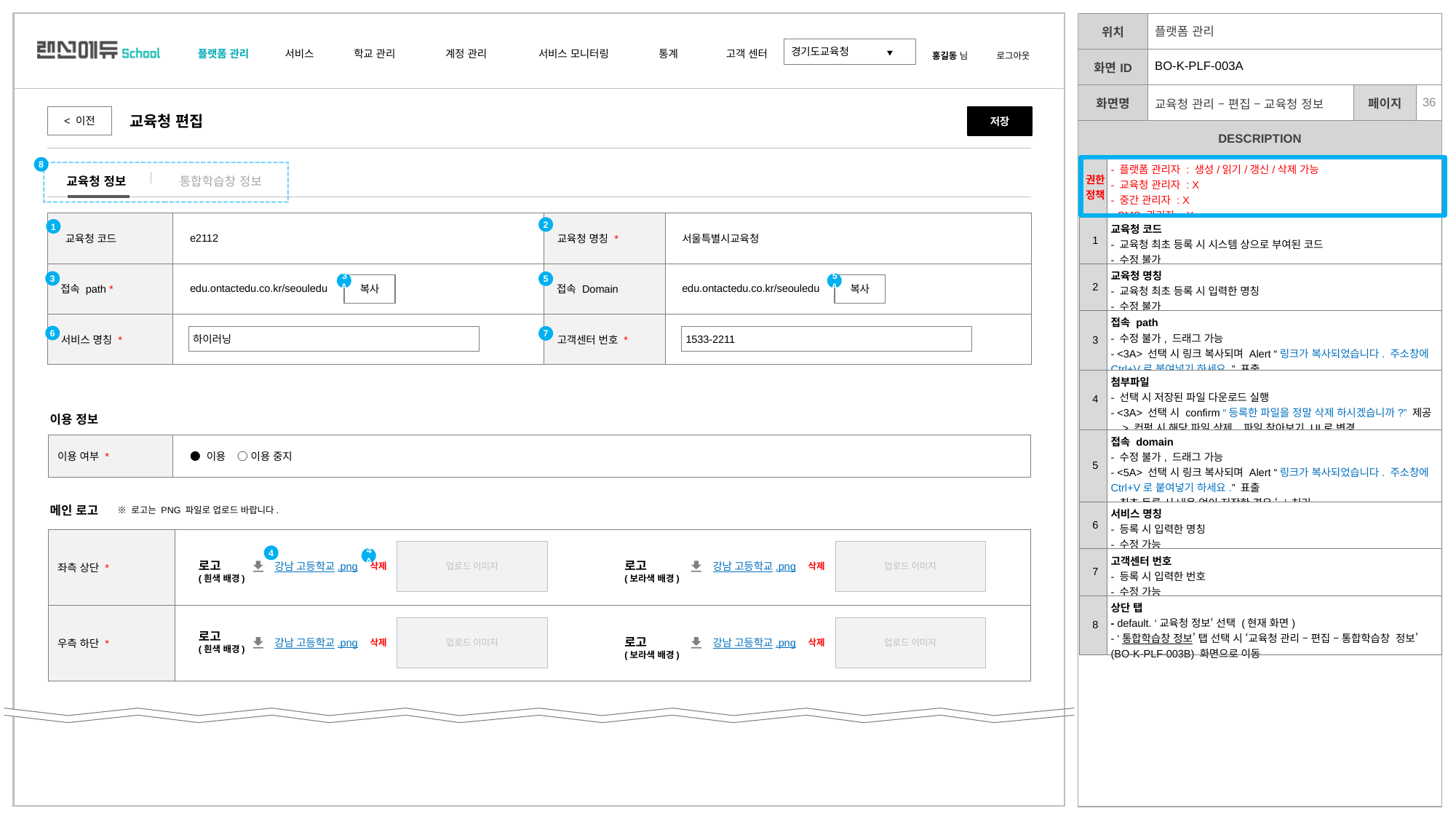

|  | 플랫폼 관리 |  |  |
| --- | --- | --- | --- |
|  | BO-K-PLF-003A |  |  |
|  | 교육청 관리 – 편집 – 교육청 정보 |  |  |
< 이전
저장
교육청 편집
8
| 권한 정책 | - 플랫폼 관리자 : 생성/읽기/갱신/삭제 가능 - 교육청 관리자 : X - 중간 관리자 : X - CMS 관리자 : X |
| --- | --- |
| 1 | 교육청 코드 - 교육청 최초 등록 시 시스템 상으로 부여된 코드 - 수정 불가 |
| 2 | 교육청 명칭 - 교육청 최초 등록 시 입력한 명칭 - 수정 불가 |
| 3 | 접속 path - 수정 불가, 드래그 가능 - <3A> 선택 시 링크 복사되며 Alert “링크가 복사되었습니다. 주소창에 Ctrl+V로 붙여넣기 하세요.” 표출 |
| 4 | 첨부파일 - 선택 시 저장된 파일 다운로드 실행 - <3A> 선택 시 confirm “등록한 파일을 정말 삭제 하시겠습니까?” 제공 > 컨펌 시 해당 파일 삭제, 파일 찾아보기 UI로 변경 |
| 5 | 접속 domain - 수정 불가, 드래그 가능 - <5A> 선택 시 링크 복사되며 Alert “링크가 복사되었습니다. 주소창에 Ctrl+V로 붙여넣기 하세요.” 표출 - 최초 등록 시 내용 없이 저장한 경우 ‘-’ 처리 |
| 6 | 서비스 명칭 - 등록 시 입력한 명칭 - 수정 가능 |
| 7 | 고객센터 번호 - 등록 시 입력한 번호 - 수정 가능 |
| 8 | 상단 탭 - default. ‘교육청 정보‘ 선택 (현재 화면) - ‘통합학습창 정보’ 탭 선택 시 ‘교육청 관리 – 편집 – 통합학습창 정보’ (BO-K-PLF-003B) 화면으로 이동 |

통합학습창 정보
교육청 정보

| 교육청 코드 | e2112 | 교육청 명칭 \* | 서울특별시교육청 |
| --- | --- | --- | --- |
| 접속 path \* | edu.ontactedu.co.kr/seouledu | 접속 Domain | edu.ontactedu.co.kr/seouledu |
| 서비스 명칭 \* |  | 고객센터 번호 \* |  |
2
1
3
5
3A
5A
복사
복사
6
7
하이러닝
1533-2211
이용 정보
| 이용 여부 \* | ● 이용 ○ 이용 중지 |
| --- | --- |
메인 로고
※ 로고는 PNG 파일로 업로드 바랍니다.
| 좌측 상단 \* |  |
| --- | --- |
| 우측 하단 \* |  |
업로드 이미지
삭제
로고
(흰색 배경)
강남 고등학교.png

로고
(흰색 배경)
업로드 이미지
삭제
로고
(보라색 배경)
강남 고등학교.png

4
4A
업로드 이미지
삭제
강남 고등학교.png

업로드 이미지
삭제
로고
(보라색 배경)
강남 고등학교.png